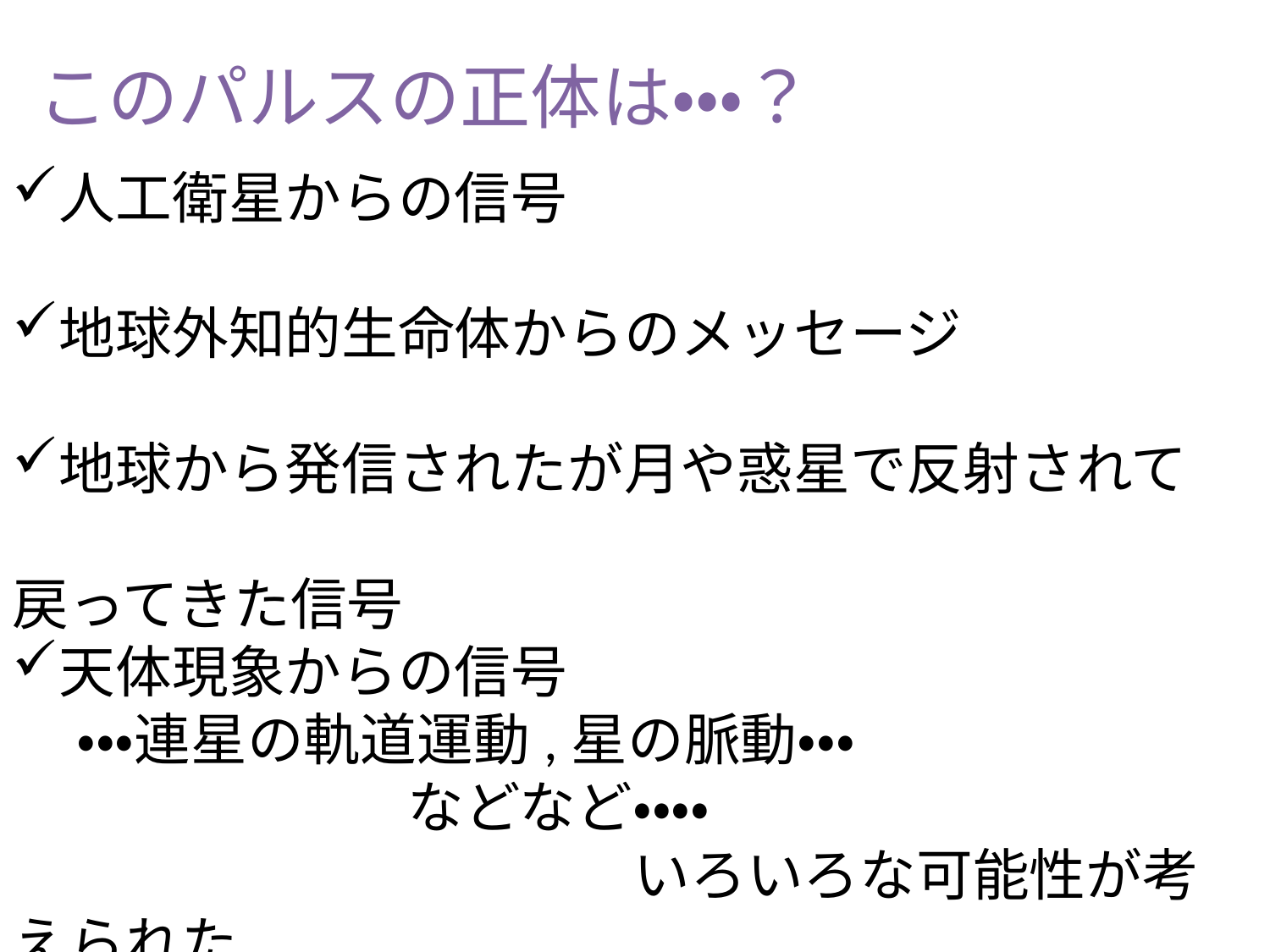

このパルスの正体は・・・？
人工衛星からの信号

地球外知的生命体からのメッセージ

地球から発信されたが月や惑星で反射されて
　　　　　　　　　　　　　　　　　　　　　戻ってきた信号
天体現象からの信号
    ・・・連星の軌道運動,星の脈動・・・
　　　　　　　などなど・・・・
　　　　　　　　　　　いろいろな可能性が考えられた